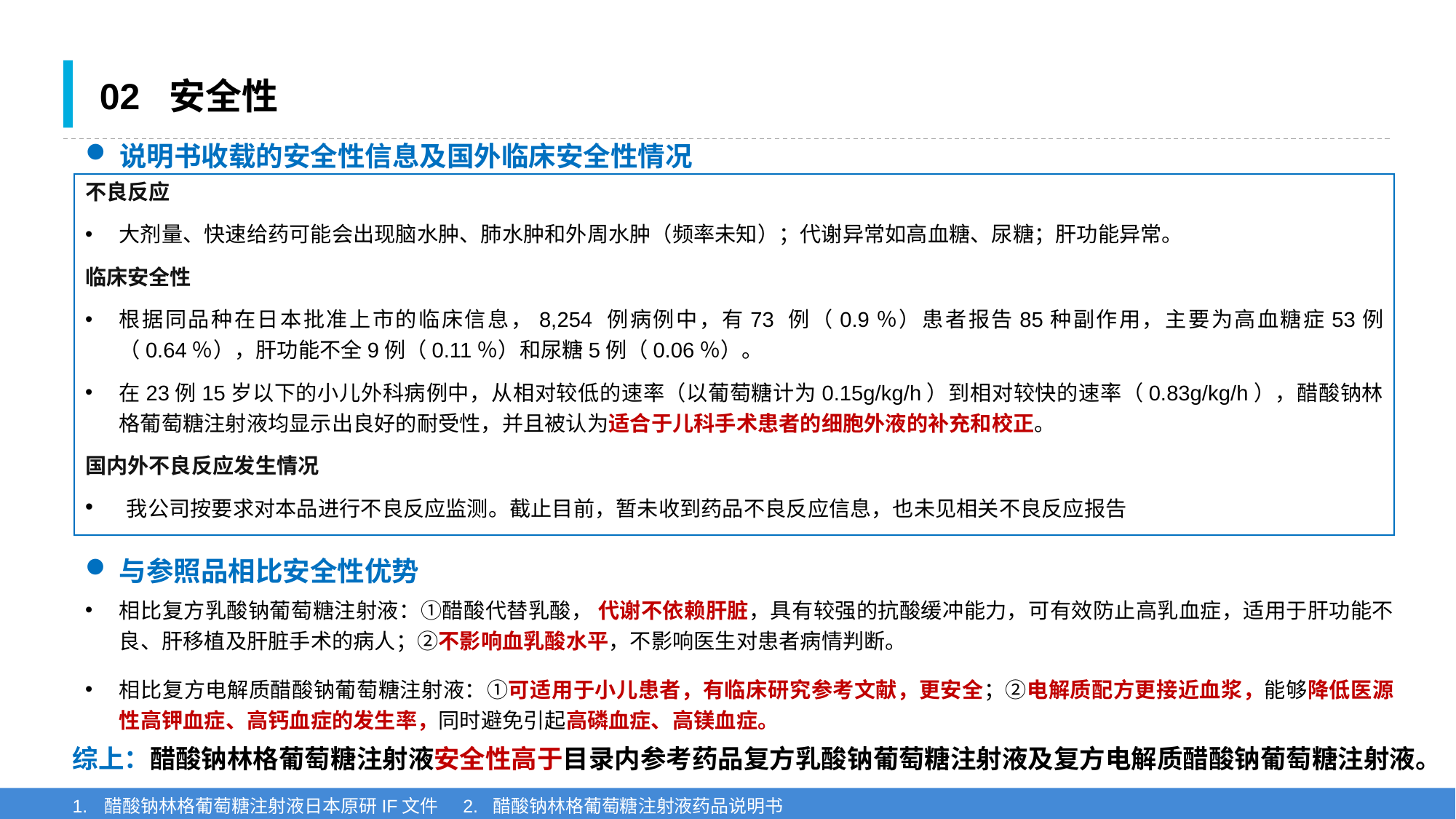

02  安全性
说明书收载的安全性信息及国外临床安全性情况
不良反应
大剂量、快速给药可能会出现脑水肿、肺水肿和外周水肿（频率未知）；代谢异常如高血糖、尿糖；肝功能异常。
临床安全性
根据同品种在日本批准上市的临床信息，8,254 例病例中，有73 例（0.9％）患者报告85种副作用，主要为高血糖症53例（0.64％），肝功能不全9例（0.11％）和尿糖5例（0.06％）。
在23例15岁以下的小儿外科病例中，从相对较低的速率（以葡萄糖计为0.15g/kg/h）到相对较快的速率（0.83g/kg/h），醋酸钠林格葡萄糖注射液均显示出良好的耐受性，并且被认为适合于儿科手术患者的细胞外液的补充和校正。
国内外不良反应发生情况
  我公司按要求对本品进行不良反应监测。截止目前，暂未收到药品不良反应信息，也未见相关不良反应报告

与参照品相比安全性优势
相比复方乳酸钠葡萄糖注射液：①醋酸代替乳酸， 代谢不依赖肝脏，具有较强的抗酸缓冲能力，可有效防止高乳血症，适用于肝功能不良、肝移植及肝脏手术的病人；②不影响血乳酸水平，不影响医生对患者病情判断。
相比复方电解质醋酸钠葡萄糖注射液：①可适用于小儿患者，有临床研究参考文献，更安全；②电解质配方更接近血浆，能够降低医源性高钾血症、高钙血症的发生率，同时避免引起高磷血症、高镁血症。
综上：醋酸钠林格葡萄糖注射液安全性高于目录内参考药品复方乳酸钠葡萄糖注射液及复方电解质醋酸钠葡萄糖注射液。
1.  醋酸钠林格葡萄糖注射液日本原研IF文件     2.  醋酸钠林格葡萄糖注射液药品说明书